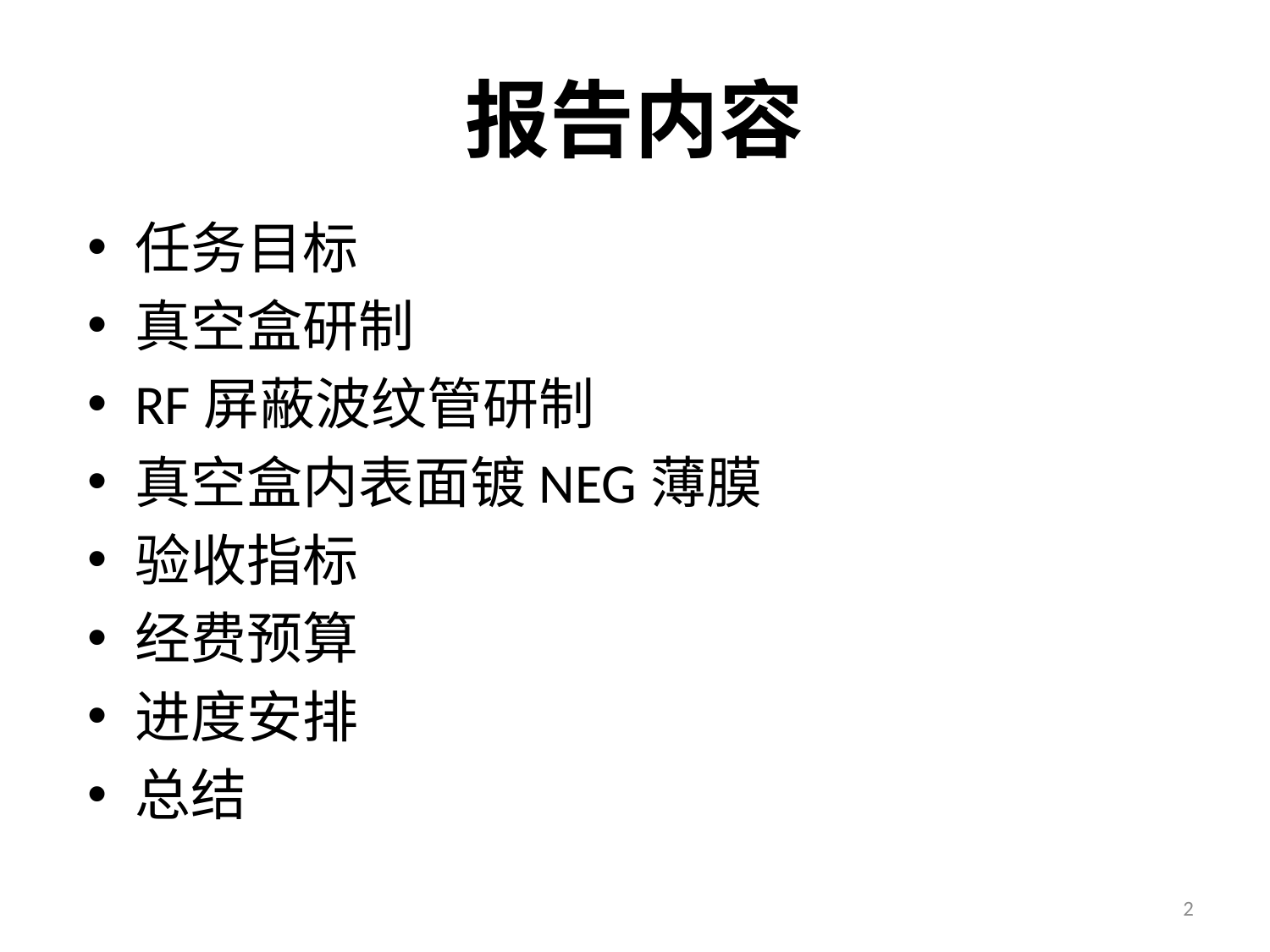

# 报告内容
任务目标
真空盒研制
RF屏蔽波纹管研制
真空盒内表面镀NEG薄膜
验收指标
经费预算
进度安排
总结
2